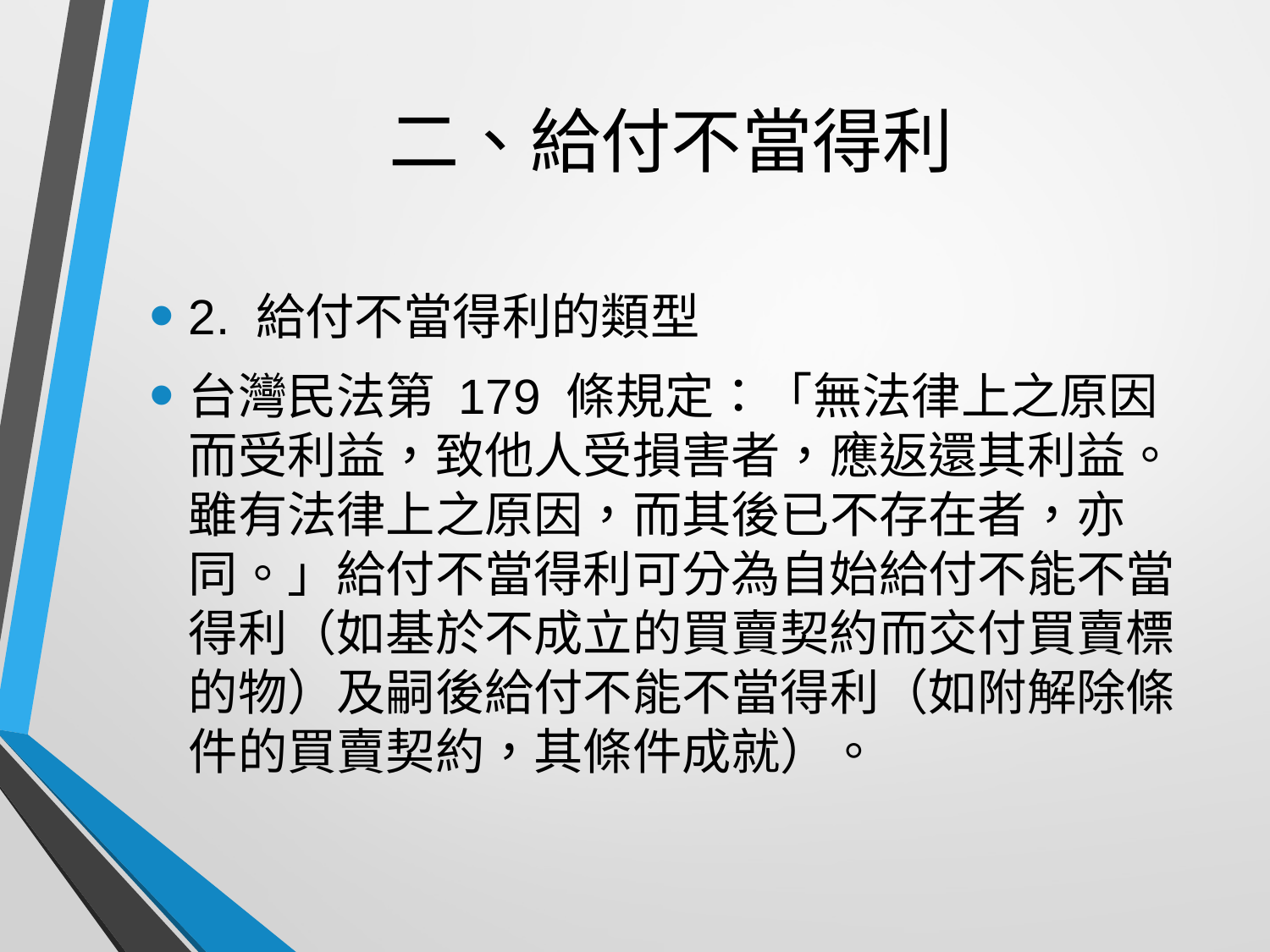

# 二、給付不當得利
2. 給付不當得利的類型
台灣民法第 179 條規定：「無法律上之原因而受利益，致他人受損害者，應返還其利益。雖有法律上之原因，而其後已不存在者，亦同。」給付不當得利可分為自始給付不能不當得利（如基於不成立的買賣契約而交付買賣標的物）及嗣後給付不能不當得利（如附解除條件的買賣契約，其條件成就）。